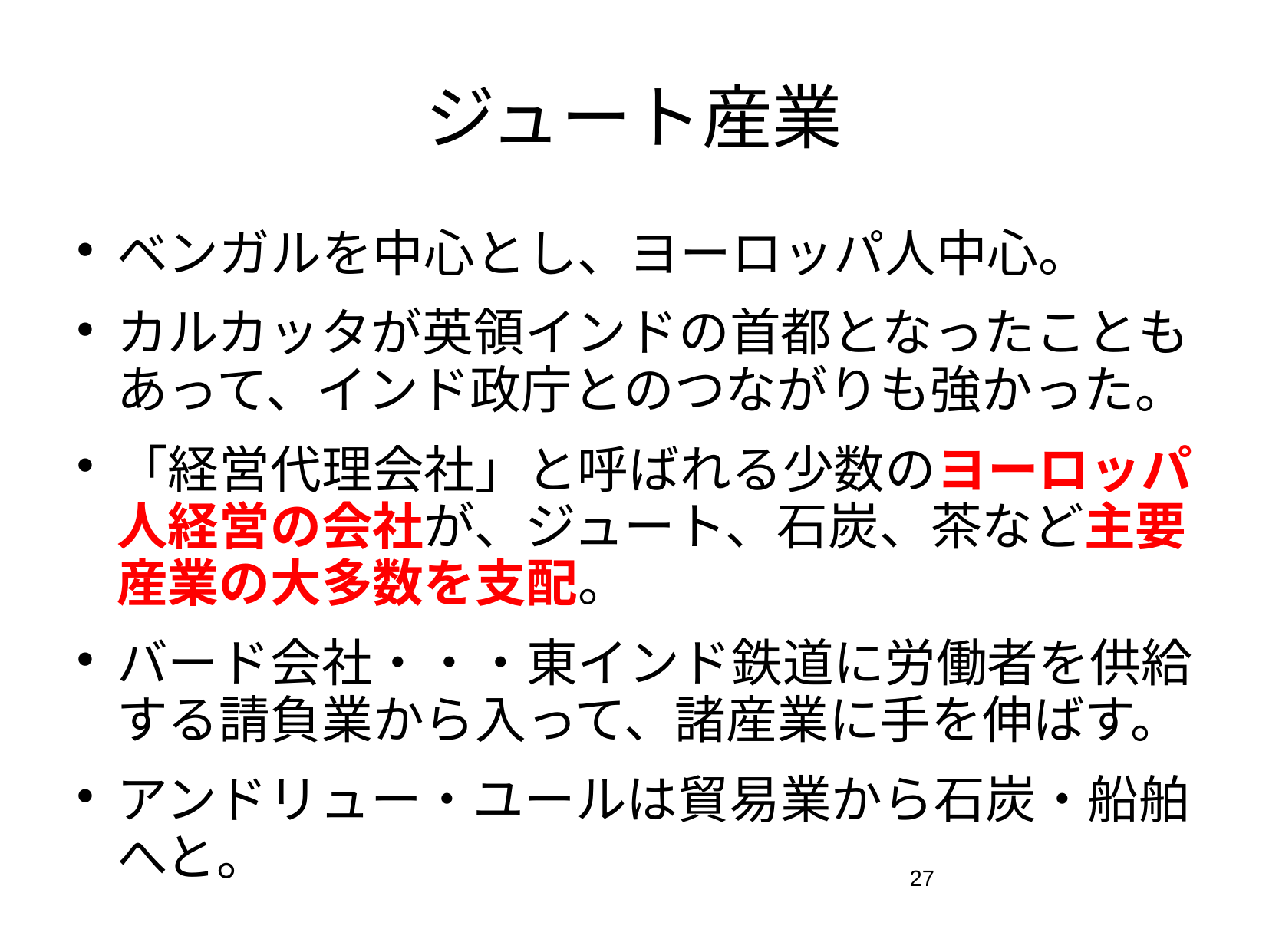

# ジュート産業
ベンガルを中心とし、ヨーロッパ人中心。
カルカッタが英領インドの首都となったこともあって、インド政庁とのつながりも強かった。
「経営代理会社」と呼ばれる少数のヨーロッパ人経営の会社が、ジュート、石炭、茶など主要産業の大多数を支配。
バード会社・・・東インド鉄道に労働者を供給する請負業から入って、諸産業に手を伸ばす。
アンドリュー・ユールは貿易業から石炭・船舶へと。
27